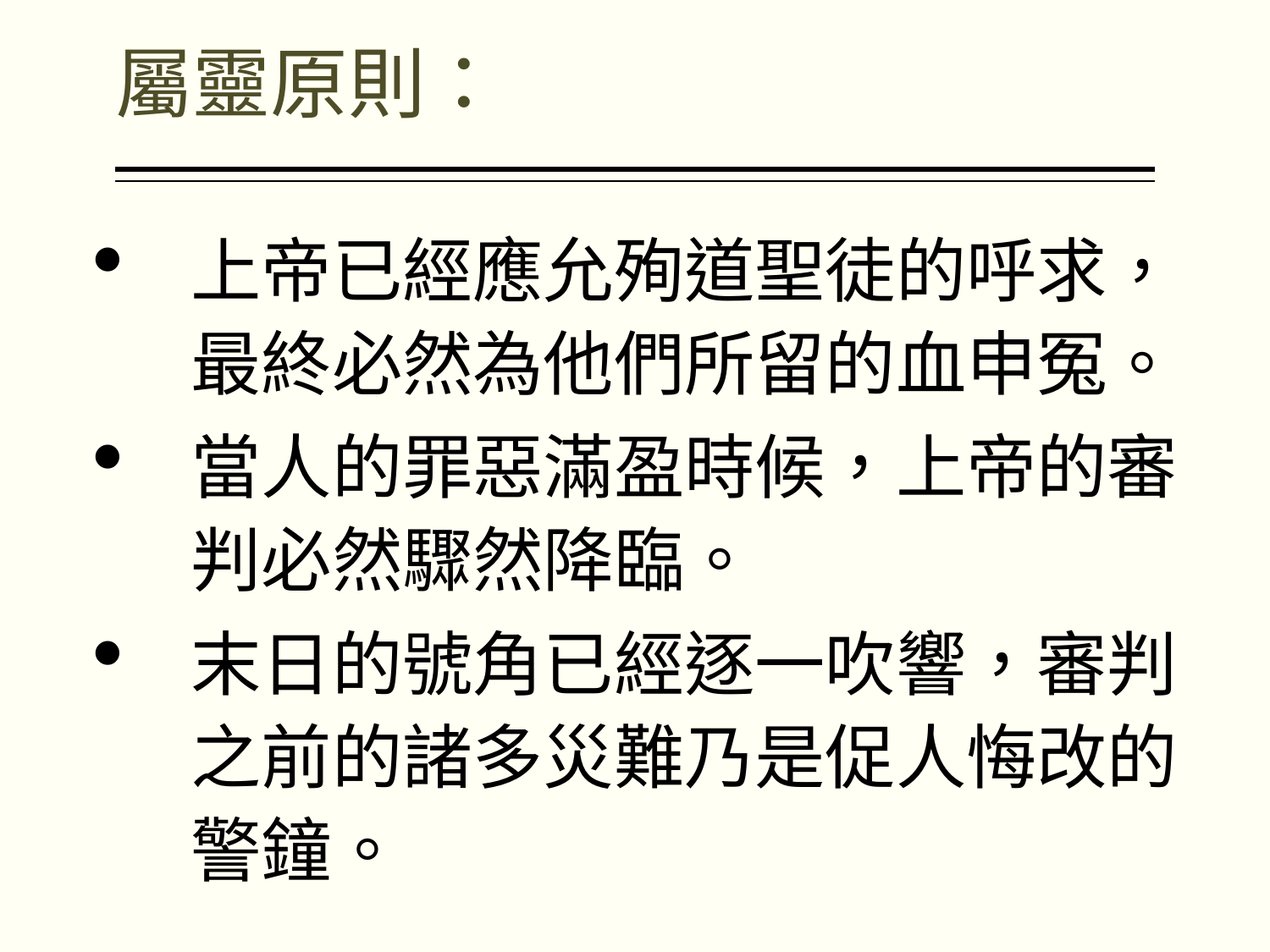

# 屬靈原則：
上帝已經應允殉道聖徒的呼求，最終必然為他們所留的血申冤。
當人的罪惡滿盈時候，上帝的審判必然驟然降臨。
末日的號角已經逐一吹響，審判之前的諸多災難乃是促人悔改的警鐘。